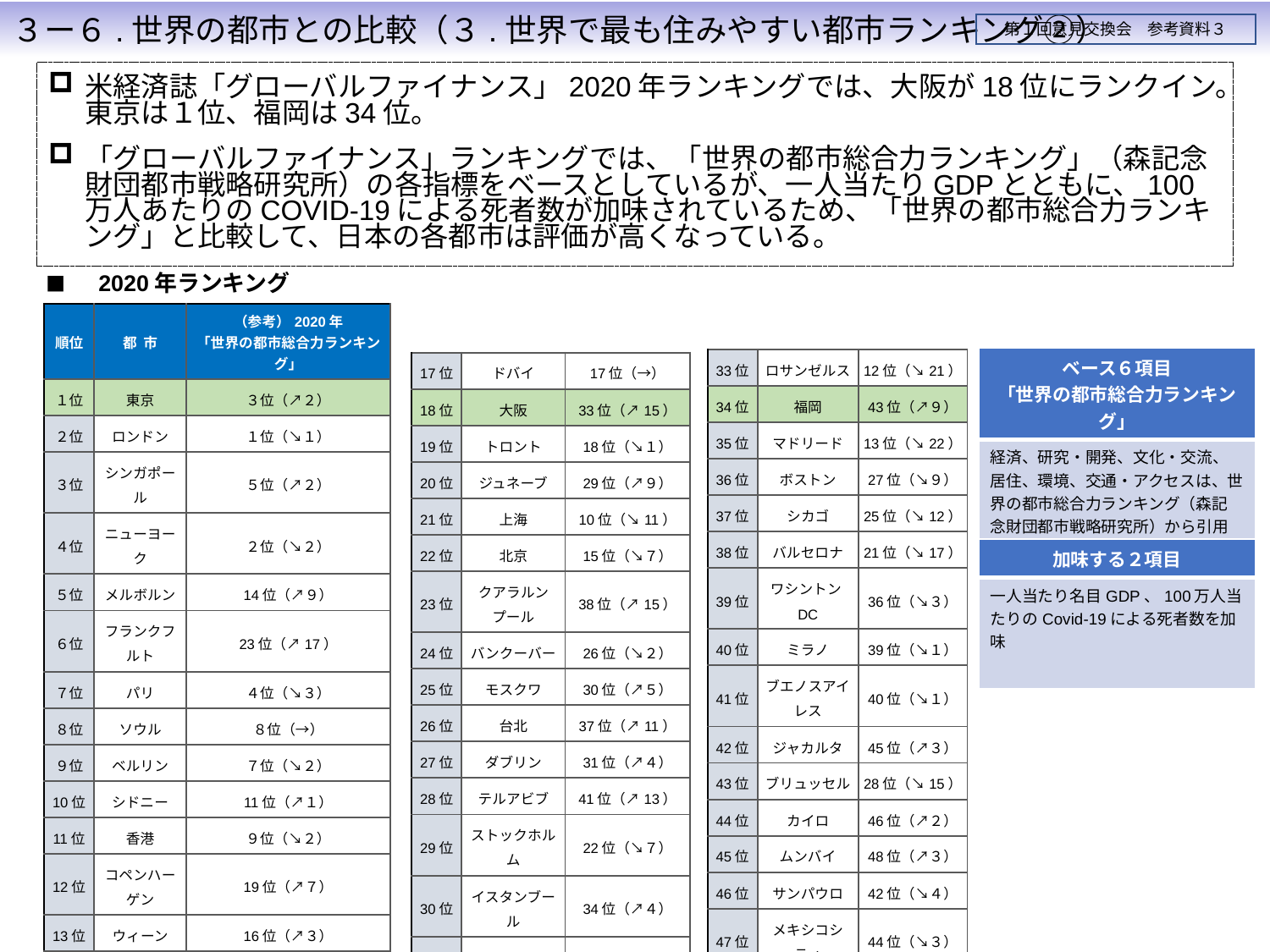

３ー６.世界の都市との比較（３.世界で最も住みやすい都市ランキング②）
第１回意見交換会　参考資料３
米経済誌「グローバルファイナンス」2020年ランキングでは、大阪が18位にランクイン。東京は１位、福岡は34位。
「グローバルファイナンス」ランキングでは、「世界の都市総合力ランキング」（森記念財団都市戦略研究所）の各指標をベースとしているが、一人当たりGDPとともに、100万人あたりのCOVID-19による死者数が加味されているため、「世界の都市総合力ランキング」と比較して、日本の各都市は評価が高くなっている。
■　2020年ランキング
| 順位 | 都 市 | （参考）2020年 「世界の都市総合力ランキング」 |
| --- | --- | --- |
| １位 | 東京 | ３位（↗２） |
| ２位 | ロンドン | １位（↘１） |
| ３位 | シンガポール | ５位（↗２） |
| ４位 | ニューヨーク | ２位（↘２） |
| ５位 | メルボルン | 14位（↗９） |
| ６位 | フランクフルト | 23位（↗17） |
| ７位 | パリ | ４位（↘３） |
| ８位 | ソウル | ８位（→） |
| ９位 | ベルリン | ７位（↘２） |
| 10位 | シドニー | 11位（↗１） |
| 11位 | 香港 | ９位（↘２） |
| 12位 | コペンハーゲン | 19位（↗７） |
| 13位 | ウィーン | 16位（↗３） |
| 14位 | アムステルダム | ６位（↘８） |
| 15位 | ヘルシンキ | 32位（↗17） |
| 16位 | チューリッヒ | 20位（↗４） |
| ベース６項目 「世界の都市総合力ランキング」 |
| --- |
| 経済、研究・開発、文化・交流、居住、環境、交通・アクセスは、世界の都市総合力ランキング（森記念財団都市戦略研究所）から引用 |
| 33位 | ロサンゼルス | 12位（↘21） |
| --- | --- | --- |
| 34位 | 福岡 | 43位（↗９） |
| 35位 | マドリード | 13位（↘22） |
| 36位 | ボストン | 27位（↘９） |
| 37位 | シカゴ | 25位（↘12） |
| 38位 | バルセロナ | 21位（↘17） |
| 39位 | ワシントンDC | 36位（↘３） |
| 40位 | ミラノ | 39位（↘１） |
| 41位 | ブエノスアイレス | 40位（↘１） |
| 42位 | ジャカルタ | 45位（↗３） |
| 43位 | ブリュッセル | 28位（↘15） |
| 44位 | カイロ | 46位（↗２） |
| 45位 | ムンバイ | 48位（↗３） |
| 46位 | サンパウロ | 42位（↘４） |
| 47位 | メキシコシティ | 44位（↘３） |
| 48位 | ヨハネスブルグ | 47位（↘１） |
| 17位 | ドバイ | 17位（→） |
| --- | --- | --- |
| 18位 | 大阪 | 33位（↗15） |
| 19位 | トロント | 18位（↘１） |
| 20位 | ジュネーブ | 29位（↗９） |
| 21位 | 上海 | 10位（↘11） |
| 22位 | 北京 | 15位（↘７） |
| 23位 | クアラルンプール | 38位（↗15） |
| 24位 | バンクーバー | 26位（↘２） |
| 25位 | モスクワ | 30位（↗５） |
| 26位 | 台北 | 37位（↗11） |
| 27位 | ダブリン | 31位（↗４） |
| 28位 | テルアビブ | 41位（↗13） |
| 29位 | ストックホルム | 22位（↘７） |
| 30位 | イスタンブール | 34位（↗４） |
| 31位 | サンフランシスコ | 24位（↘７） |
| 32位 | バンコク | 35位（↗３） |
| 加味する２項目 |
| --- |
| 一人当たり名目GDP、100万人当たりのCovid-19による死者数を加味 |